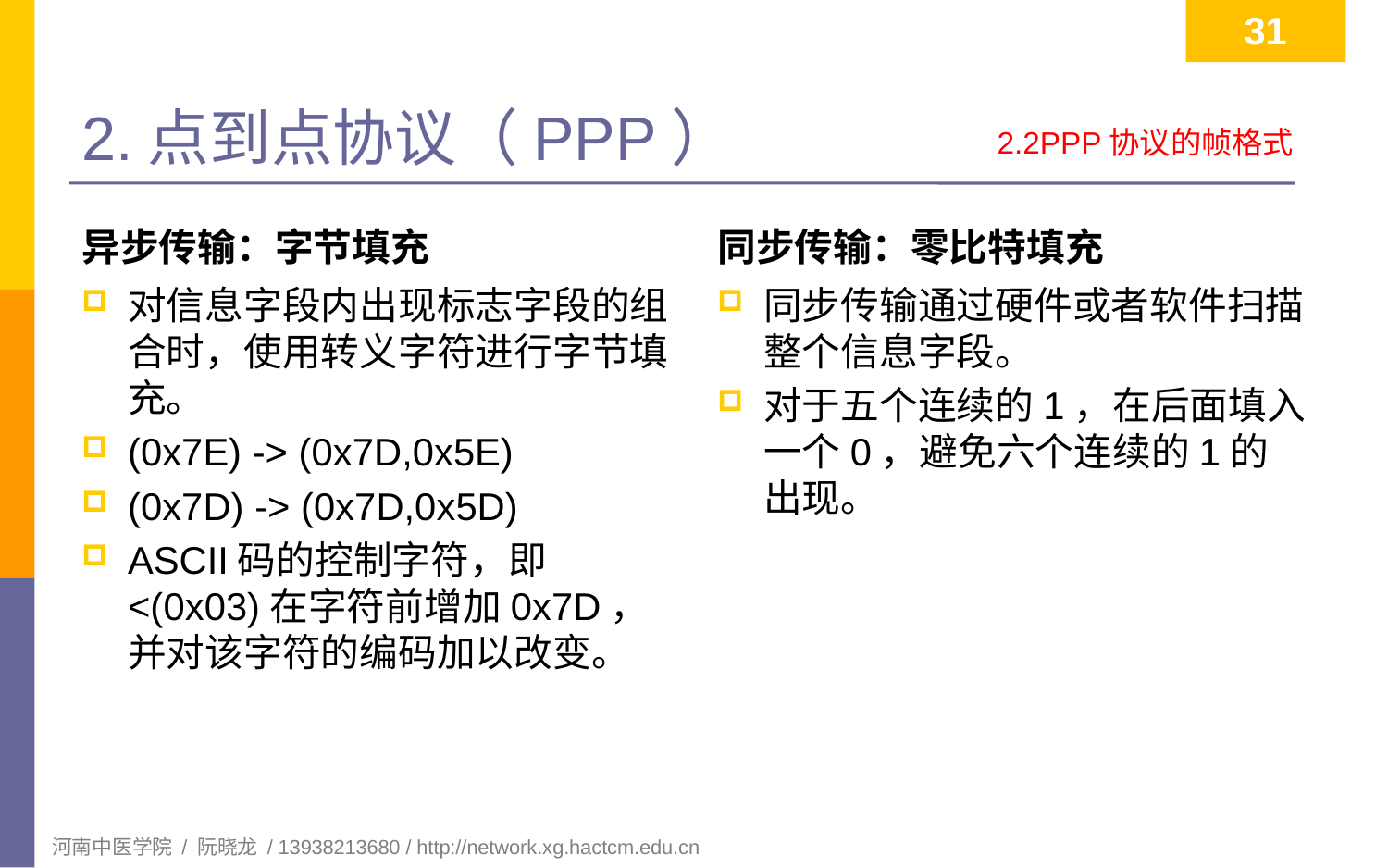

31
# 2.点到点协议（PPP）
2.2PPP协议的帧格式
异步传输：字节填充
同步传输：零比特填充
对信息字段内出现标志字段的组合时，使用转义字符进行字节填充。
(0x7E) -> (0x7D,0x5E)
(0x7D) -> (0x7D,0x5D)
ASCII码的控制字符，即<(0x03)在字符前增加0x7D，并对该字符的编码加以改变。
同步传输通过硬件或者软件扫描整个信息字段。
对于五个连续的1，在后面填入一个0，避免六个连续的1的出现。